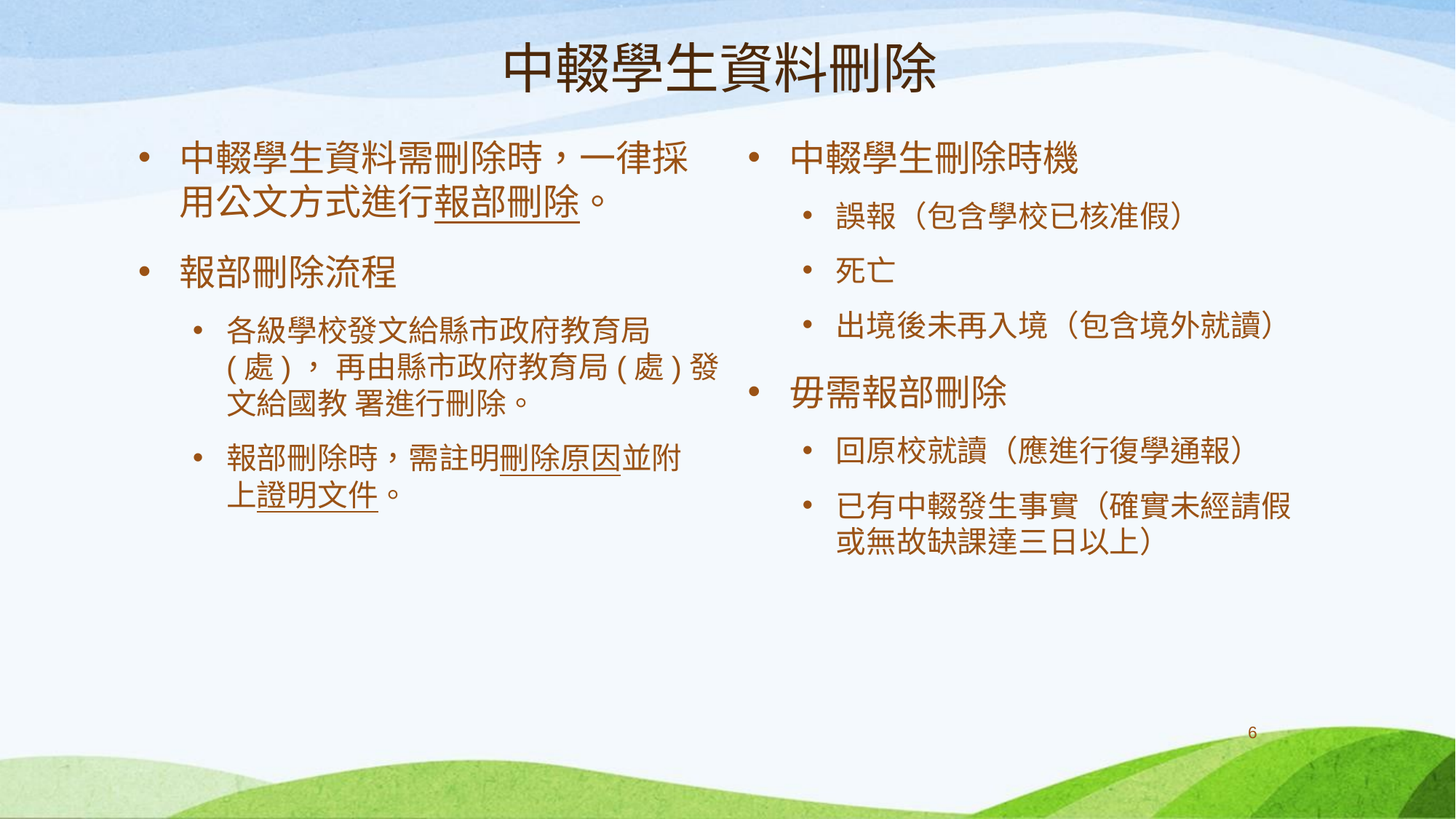

# 中輟學生資料刪除
中輟學生刪除時機
誤報（包含學校已核准假）
死亡
出境後未再入境（包含境外就讀）
毋需報部刪除
回原校就讀（應進行復學通報）
已有中輟發生事實（確實未經請假 或無故缺課達三日以上）
中輟學生資料需刪除時，一律採
用公文方式進行報部刪除。
報部刪除流程
各級學校發文給縣市政府教育局(處)， 再由縣市政府教育局(處)發文給國教 署進行刪除。
報部刪除時，需註明刪除原因並附
上證明文件。

6